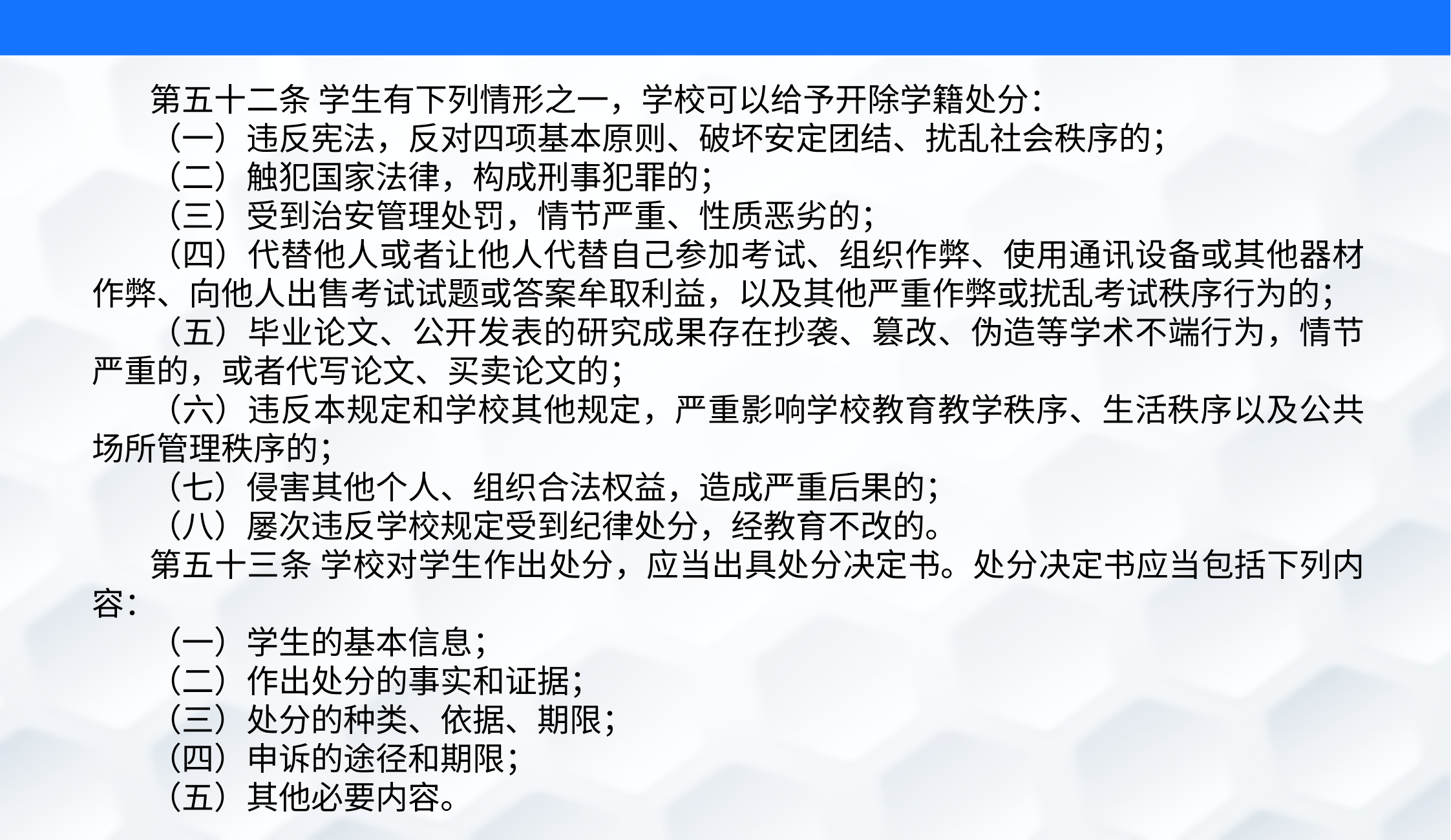

第五十二条 学生有下列情形之一，学校可以给予开除学籍处分：
（一）违反宪法，反对四项基本原则、破坏安定团结、扰乱社会秩序的；
（二）触犯国家法律，构成刑事犯罪的；
（三）受到治安管理处罚，情节严重、性质恶劣的；
（四）代替他人或者让他人代替自己参加考试、组织作弊、使用通讯设备或其他器材作弊、向他人出售考试试题或答案牟取利益，以及其他严重作弊或扰乱考试秩序行为的；
（五）毕业论文、公开发表的研究成果存在抄袭、篡改、伪造等学术不端行为，情节严重的，或者代写论文、买卖论文的；
（六）违反本规定和学校其他规定，严重影响学校教育教学秩序、生活秩序以及公共场所管理秩序的；
（七）侵害其他个人、组织合法权益，造成严重后果的；
（八）屡次违反学校规定受到纪律处分，经教育不改的。
第五十三条 学校对学生作出处分，应当出具处分决定书。处分决定书应当包括下列内容：
（一）学生的基本信息；
（二）作出处分的事实和证据；
（三）处分的种类、依据、期限；
（四）申诉的途径和期限；
（五）其他必要内容。